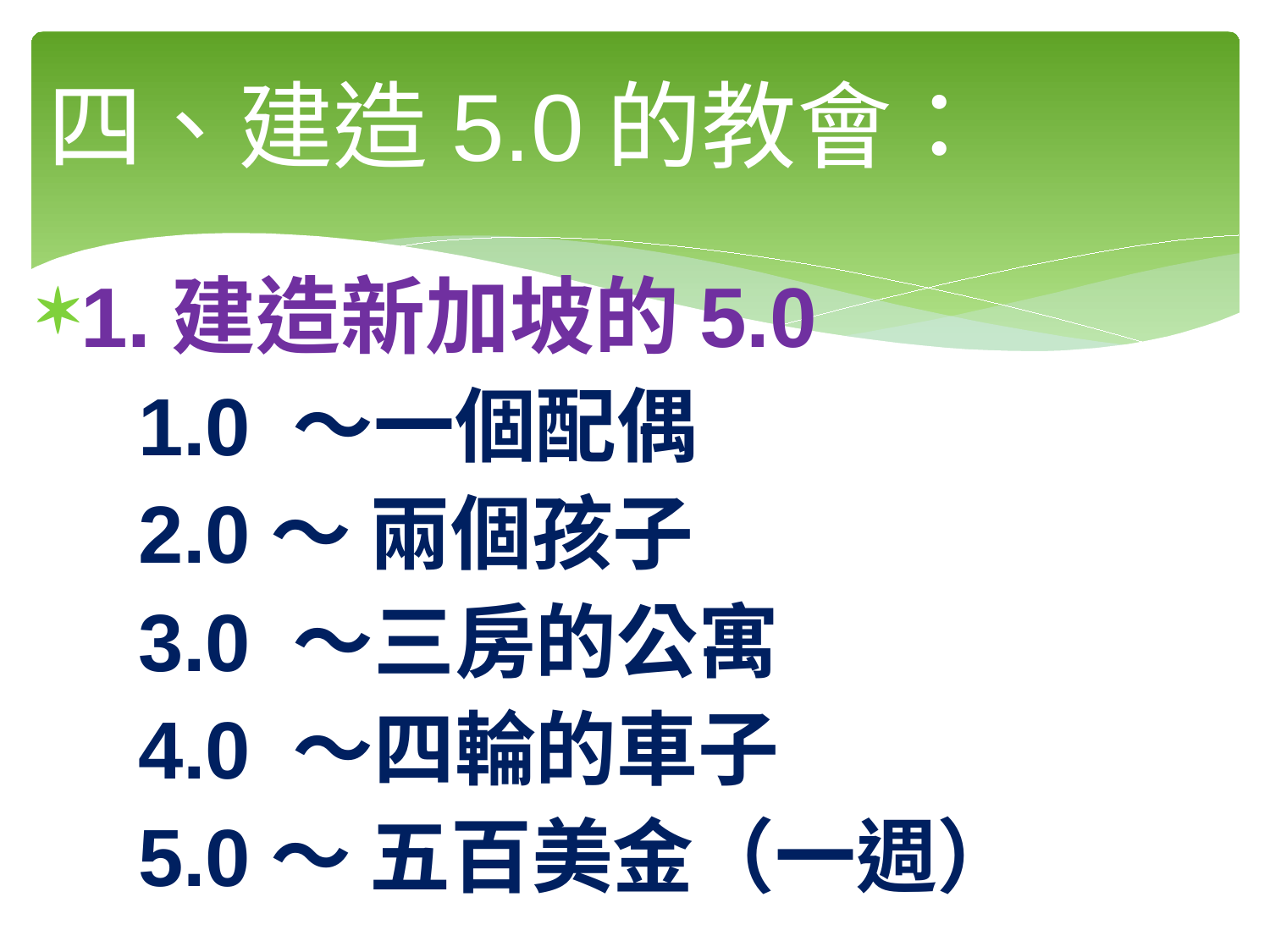

# 四、建造5.0的教會：
1.建造新加坡的5.0
　1.0 ～一個配偶
　2.0～ 兩個孩子
　3.0 ～三房的公寓
　4.0 ～四輪的車子
　5.0～ 五百美金（一週）